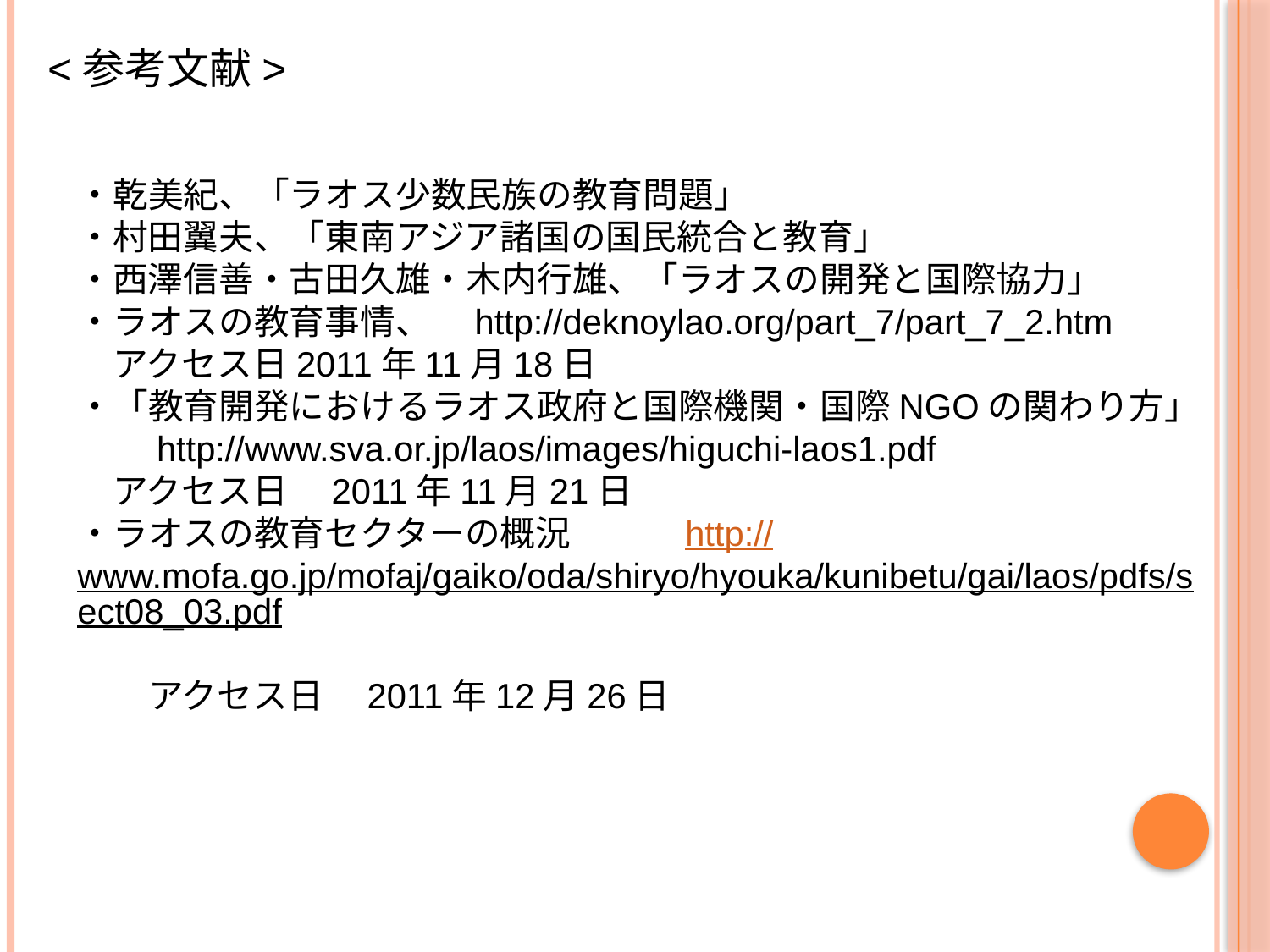

<参考文献>
・乾美紀、「ラオス少数民族の教育問題」
・村田翼夫、「東南アジア諸国の国民統合と教育」
・西澤信善・古田久雄・木内行雄、「ラオスの開発と国際協力」
・ラオスの教育事情、　http://deknoylao.org/part_7/part_7_2.htm
　アクセス日2011年11月18日
・「教育開発におけるラオス政府と国際機関・国際NGOの関わり方」
　　http://www.sva.or.jp/laos/images/higuchi-laos1.pdf
　アクセス日　2011年11月21日
・ラオスの教育セクターの概況　　　http://www.mofa.go.jp/mofaj/gaiko/oda/shiryo/hyouka/kunibetu/gai/laos/pdfs/sect08_03.pdf
　　アクセス日　2011年12月26日